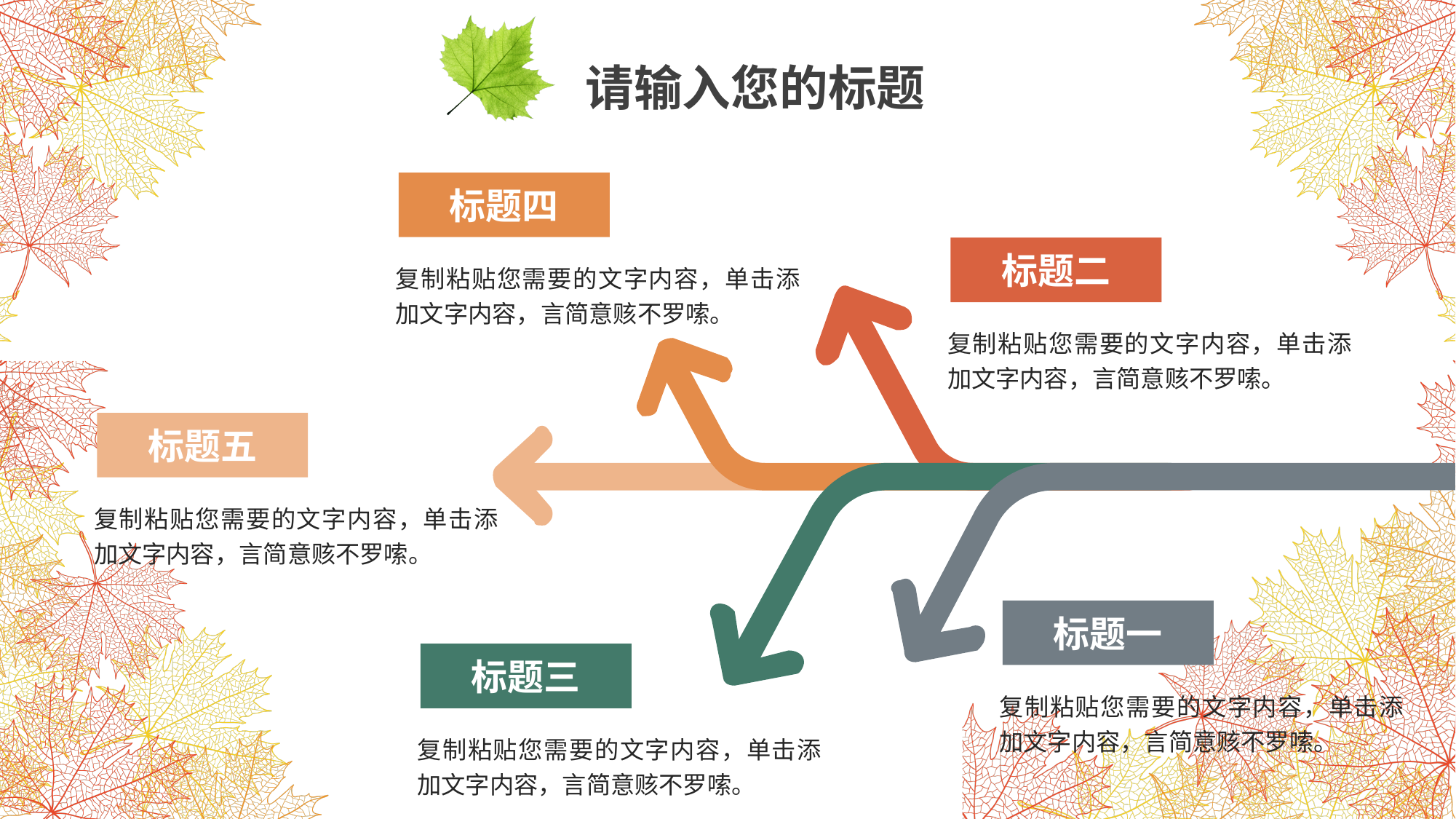

请输入您的标题
标题四
标题二
复制粘贴您需要的文字内容，单击添加文字内容，言简意赅不罗嗦。

复制粘贴您需要的文字内容，单击添加文字内容，言简意赅不罗嗦。

标题五

复制粘贴您需要的文字内容，单击添加文字内容，言简意赅不罗嗦。
标题一
标题三
复制粘贴您需要的文字内容，单击添加文字内容，言简意赅不罗嗦。
复制粘贴您需要的文字内容，单击添加文字内容，言简意赅不罗嗦。